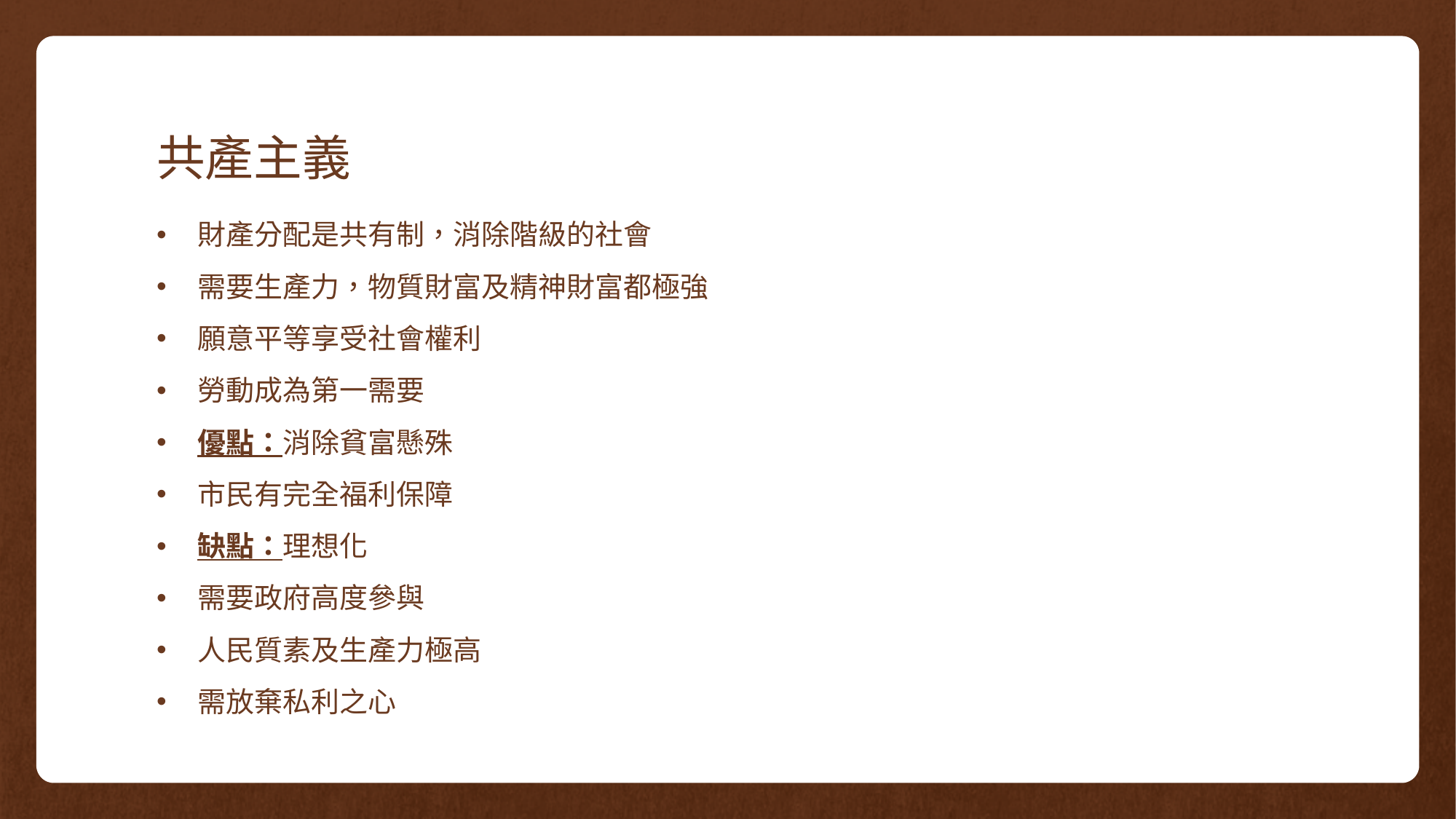

# 共產主義
財產分配是共有制，消除階級的社會
需要生產力，物質財富及精神財富都極強
願意平等享受社會權利
勞動成為第一需要
優點：消除貧富懸殊
市民有完全福利保障
缺點：理想化
需要政府高度參與
人民質素及生產力極高
需放棄私利之心